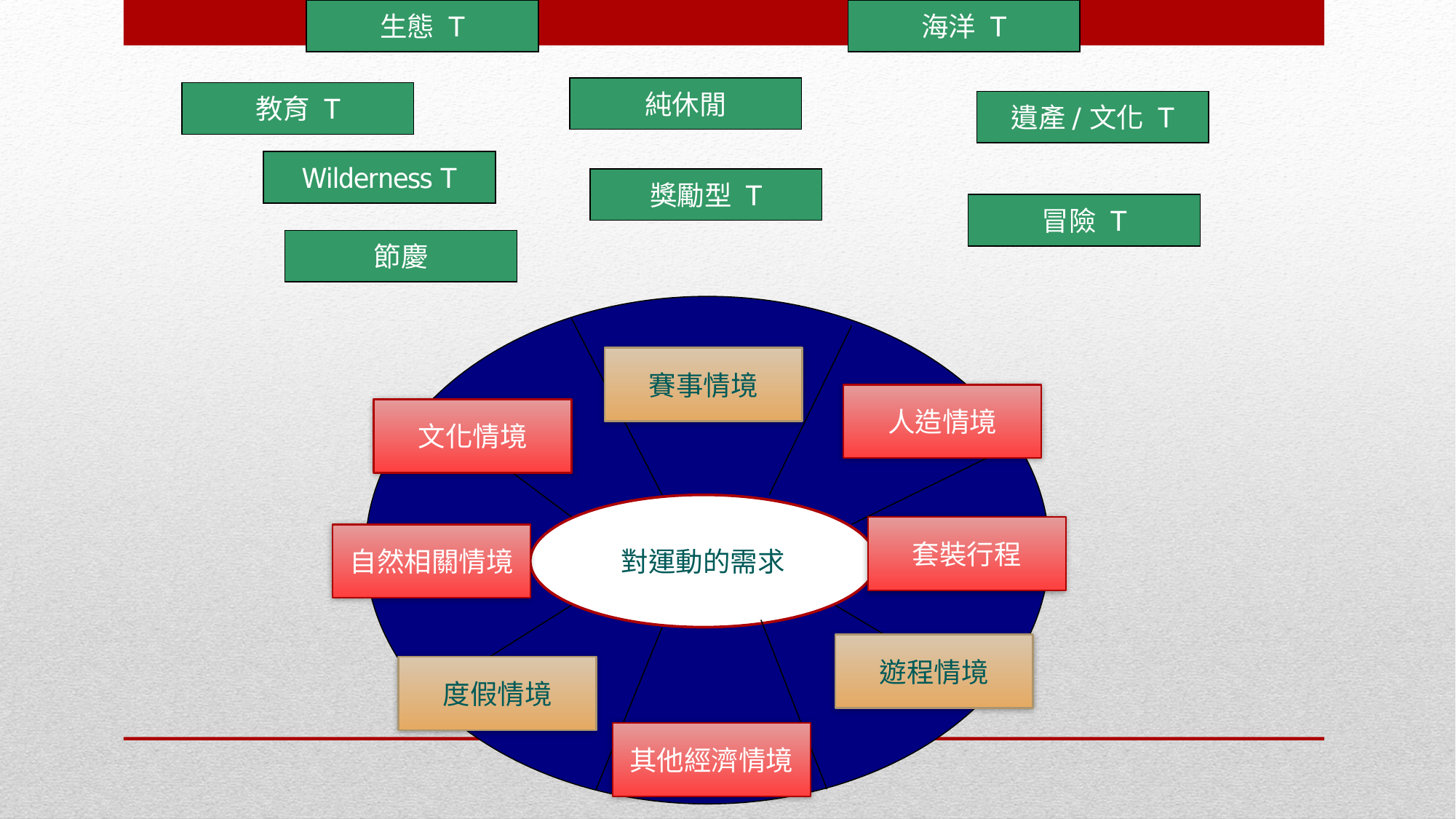

生態 T
海洋 T
純休閒
教育 T
遺產/文化 T
Wilderness T
獎勵型 T
冒險 T
節慶

賽事情境
人造情境
文化情境

對運動的需求
套裝行程
自然相關情境

遊程情境
度假情境
其他經濟情境